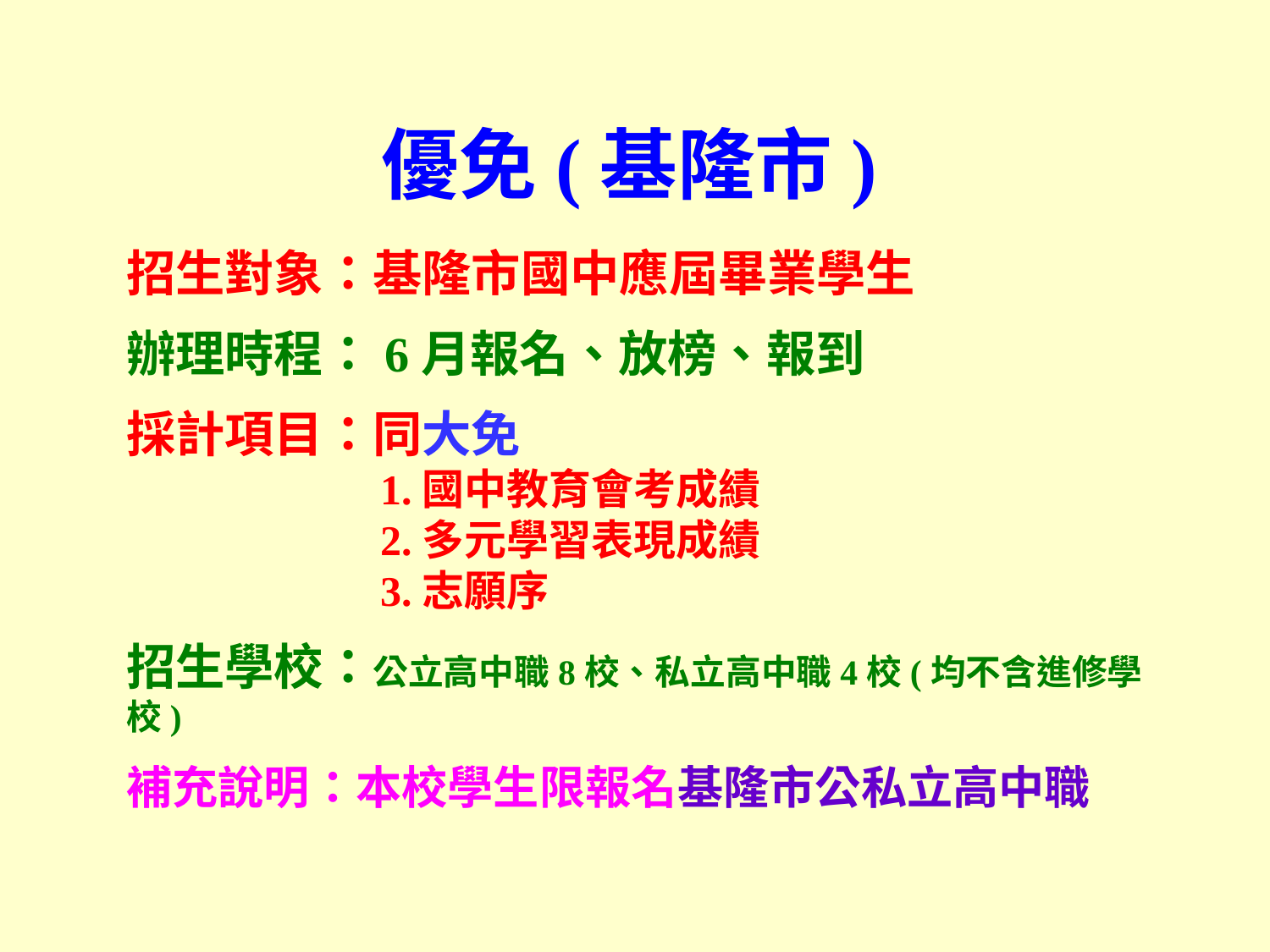

優免(基隆市)
招生對象：基隆市國中應屆畢業學生
辦理時程：6月報名、放榜、報到
採計項目：同大免
                        1.國中教育會考成績
                        2.多元學習表現成績
                        3.志願序
招生學校：公立高中職8校、私立高中職4校(均不含進修學校)
補充說明：本校學生限報名基隆市公私立高中職